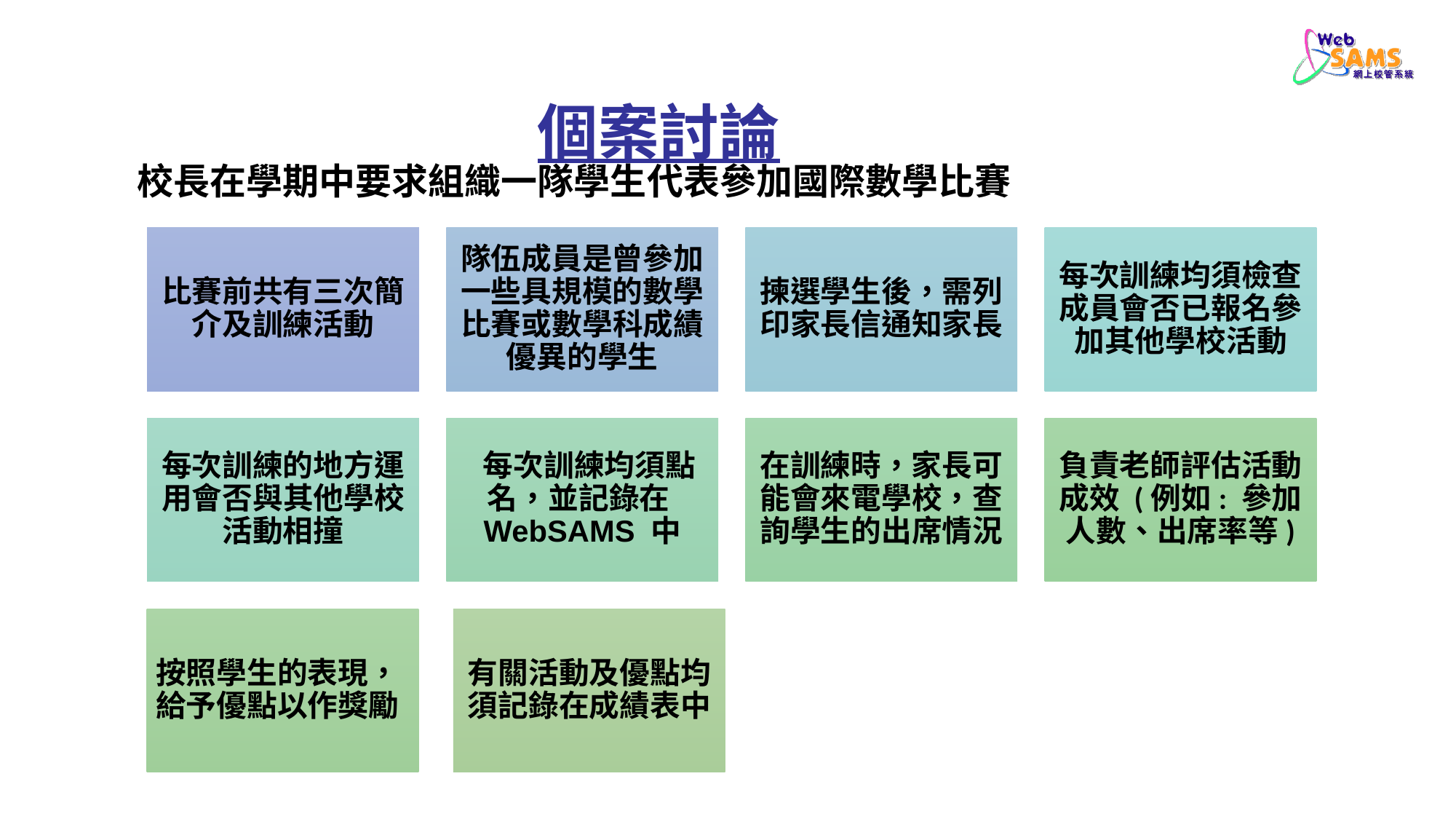

校長在學期中要求組織一隊學生代表參加國際數學比賽
個案討論
比賽前共有三次簡介及訓練活動
隊伍成員是曾參加一些具規模的數學比賽或數學科成績優異的學生
揀選學生後，需列印家長信通知家長
每次訓練均須檢查成員會否已報名參加其他學校活動
每次訓練的地方運用會否與其他學校活動相撞
 每次訓練均須點名，並記錄在WebSAMS 中
在訓練時，家長可能會來電學校，查詢學生的出席情況
負責老師評估活動成效 (例如: 參加人數、出席率等)
按照學生的表現，給予優點以作獎勵
有關活動及優點均須記錄在成績表中